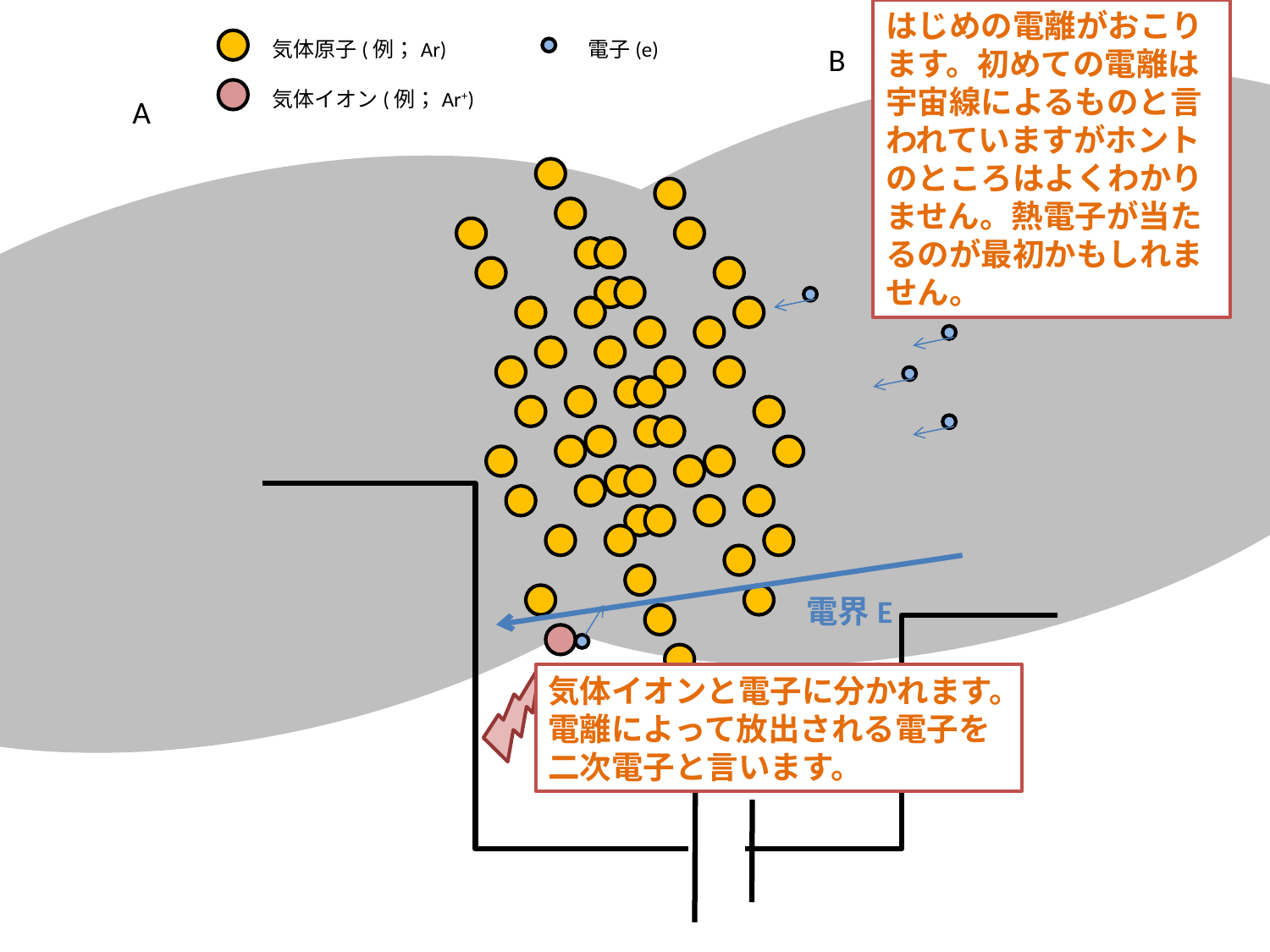

はじめの電離がおこります。初めての電離は宇宙線によるものと言われていますがホントのところはよくわかりません。熱電子が当たるのが最初かもしれません。
気体原子(例；Ar)
電子(e)

B
A

気体イオン(例；Ar+)
気体原子(例；Ar)

電界E

気体イオンと電子に分かれます。電離によって放出される電子を二次電子と言います。